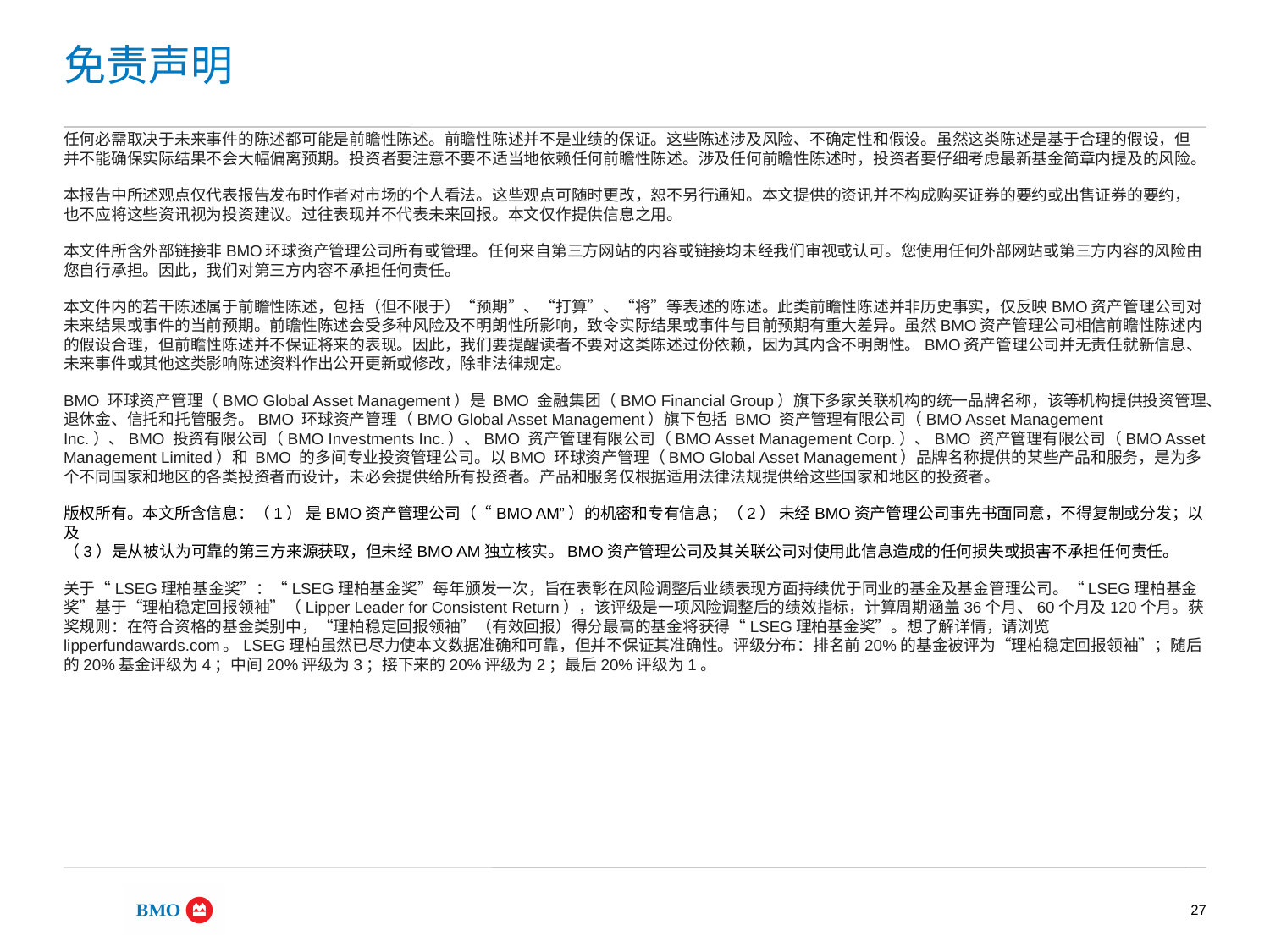

# 免责声明
任何必需取决于未来事件的陈述都可能是前瞻性陈述。前瞻性陈述并不是业绩的保证。这些陈述涉及风险、不确定性和假设。虽然这类陈述是基于合理的假设，但
并不能确保实际结果不会大幅偏离预期。投资者要注意不要不适当地依赖任何前瞻性陈述。涉及任何前瞻性陈述时，投资者要仔细考虑最新基金简章内提及的风险。
本报告中所述观点仅代表报告发布时作者对市场的个人看法。这些观点可随时更改，恕不另行通知。本文提供的资讯并不构成购买证券的要约或出售证券的要约，
也不应将这些资讯视为投资建议。过往表现并不代表未来回报。本文仅作提供信息之用。
本文件所含外部链接非BMO环球资产管理公司所有或管理。任何来自第三方网站的内容或链接均未经我们审视或认可。您使用任何外部网站或第三方内容的风险由您自行承担。因此，我们对第三方内容不承担任何责任。
本文件内的若干陈述属于前瞻性陈述，包括（但不限于）“预期”、“打算”、“将”等表述的陈述。此类前瞻性陈述并非历史事实，仅反映BMO资产管理公司对未来结果或事件的当前预期。前瞻性陈述会受多种风险及不明朗性所影响，致令实际结果或事件与目前预期有重大差异。虽然BMO资产管理公司相信前瞻性陈述内的假设合理，但前瞻性陈述并不保证将来的表现。因此，我们要提醒读者不要对这类陈述过份依赖，因为其内含不明朗性。BMO资产管理公司并无责任就新信息、未来事件或其他这类影响陈述资料作出公开更新或修改，除非法律规定。
BMO 环球资产管理（BMO Global Asset Management）是 BMO 金融集团（BMO Financial Group）旗下多家关联机构的统一品牌名称，该等机构提供投资管理、退休金、信托和托管服务。BMO 环球资产管理（BMO Global Asset Management）旗下包括 BMO 资产管理有限公司（BMO Asset Management Inc.）、BMO 投资有限公司（BMO Investments Inc.）、BMO 资产管理有限公司（BMO Asset Management Corp.）、BMO 资产管理有限公司（BMO Asset Management Limited）和 BMO 的多间专业投资管理公司。以BMO 环球资产管理（BMO Global Asset Management）品牌名称提供的某些产品和服务，是为多个不同国家和地区的各类投资者而设计，未必会提供给所有投资者。产品和服务仅根据适用法律法规提供给这些国家和地区的投资者。
版权所有。本文所含信息：（1） 是BMO资产管理公司（“BMO AM”）的机密和专有信息；（2） 未经BMO资产管理公司事先书面同意，不得复制或分发；以及
（3）是从被认为可靠的第三方来源获取，但未经BMO AM独立核实。BMO资产管理公司及其关联公司对使用此信息造成的任何损失或损害不承担任何责任。
关于“LSEG理柏基金奖”：“LSEG理柏基金奖”每年颁发一次，旨在表彰在风险调整后业绩表现方面持续优于同业的基金及基金管理公司。“LSEG理柏基金奖”基于“理柏稳定回报领袖”（Lipper Leader for Consistent Return），该评级是一项风险调整后的绩效指标，计算周期涵盖36个月、60个月及120个月。获奖规则：在符合资格的基金类别中，“理柏稳定回报领袖”（有效回报）得分最高的基金将获得“LSEG理柏基金奖”。想了解详情，请浏览 lipperfundawards.com。LSEG理柏虽然已尽力使本文数据准确和可靠，但并不保证其准确性。评级分布：排名前20%的基金被评为“理柏稳定回报领袖”；随后的20%基金评级为4；中间20%评级为3；接下来的20%评级为2；最后20%评级为1。
27